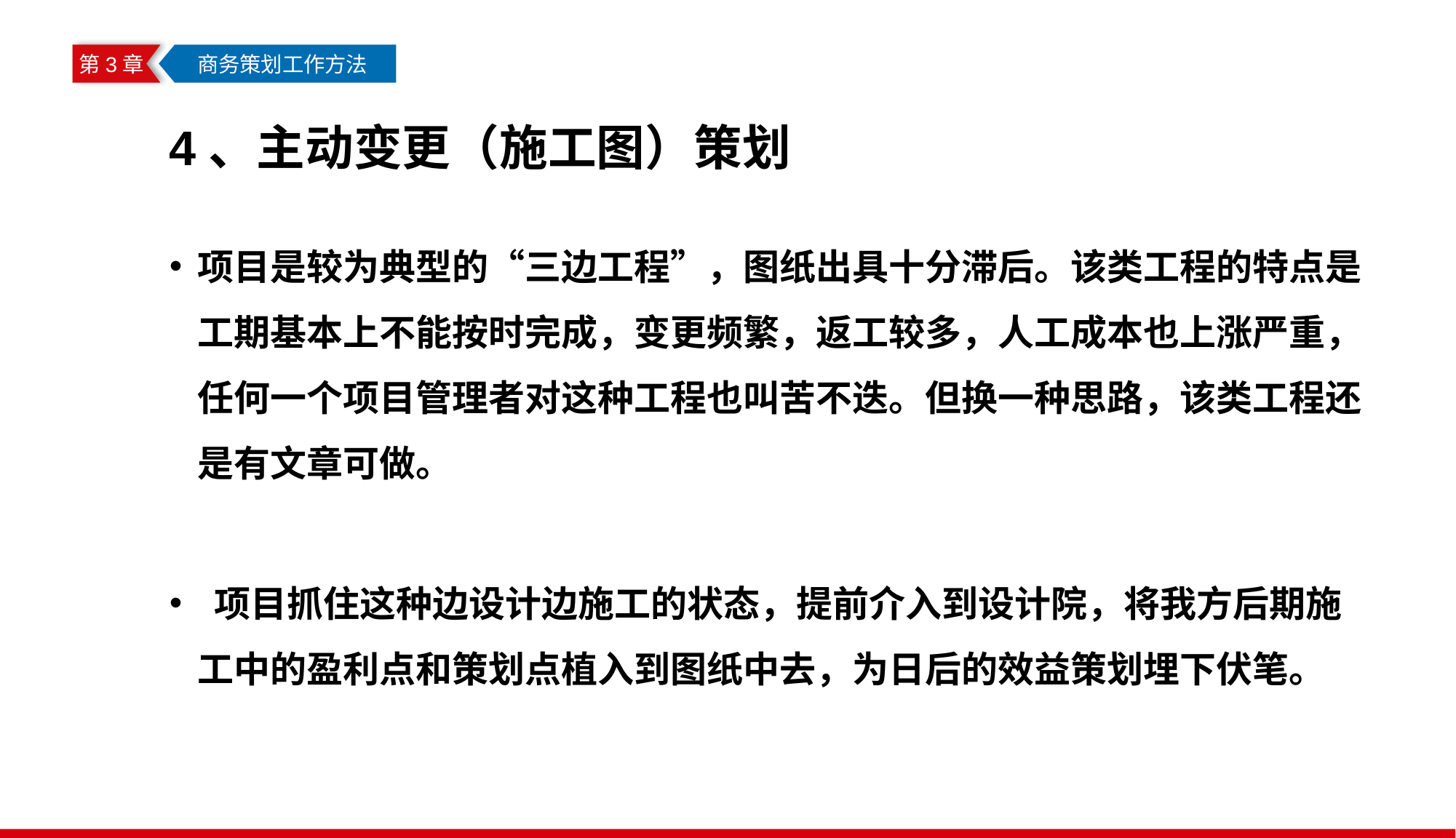

第3章
    商务策划工作方法
4、主动变更（施工图）策划
项目是较为典型的“三边工程”，图纸出具十分滞后。该类工程的特点是工期基本上不能按时完成，变更频繁，返工较多，人工成本也上涨严重，任何一个项目管理者对这种工程也叫苦不迭。但换一种思路，该类工程还是有文章可做。
 项目抓住这种边设计边施工的状态，提前介入到设计院，将我方后期施工中的盈利点和策划点植入到图纸中去，为日后的效益策划埋下伏笔。